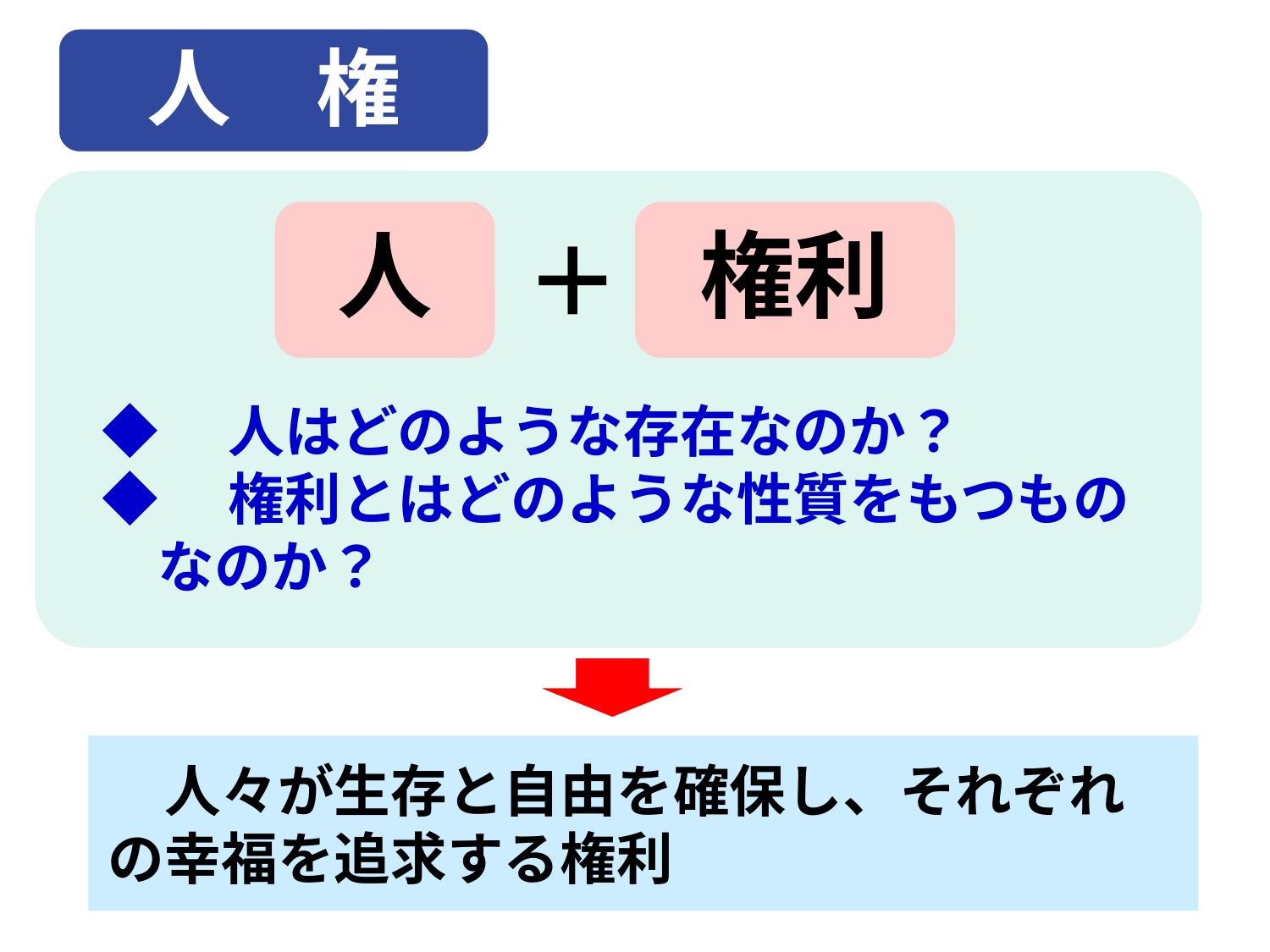

人　権

権利
人
＋
◆　人はどのような存在なのか？
◆　権利とはどのような性質をもつもの
　なのか？

　人々が生存と自由を確保し、それぞれの幸福を追求する権利